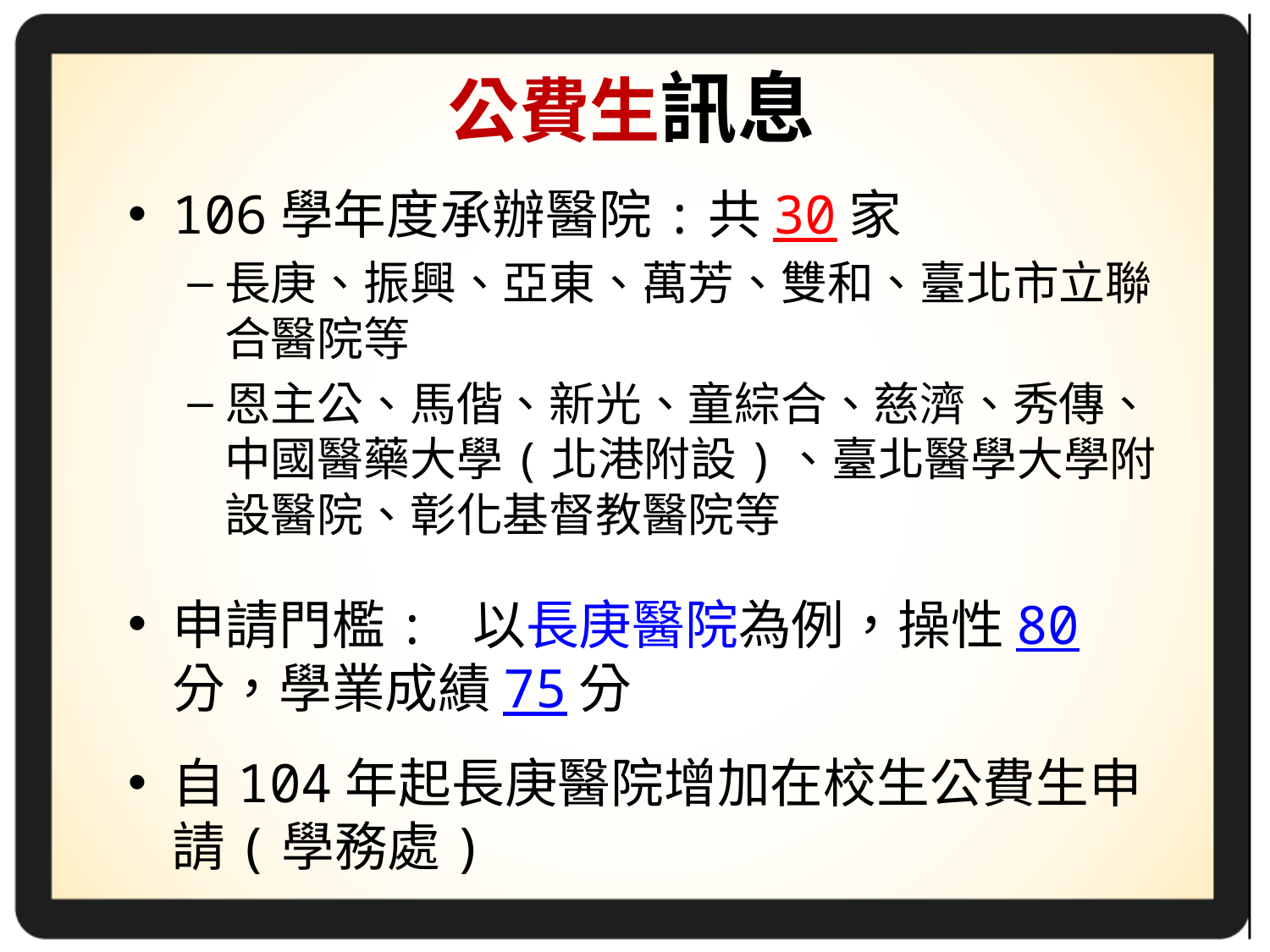

# 公費生訊息
106學年度承辦醫院:共30家
長庚、振興、亞東、萬芳、雙和、臺北市立聯合醫院等
恩主公、馬偕、新光、童綜合、慈濟、秀傳、中國醫藥大學(北港附設)、臺北醫學大學附設醫院、彰化基督教醫院等

申請門檻: 以長庚醫院為例，操性80分，學業成績75分

自104年起長庚醫院增加在校生公費生申請(學務處)